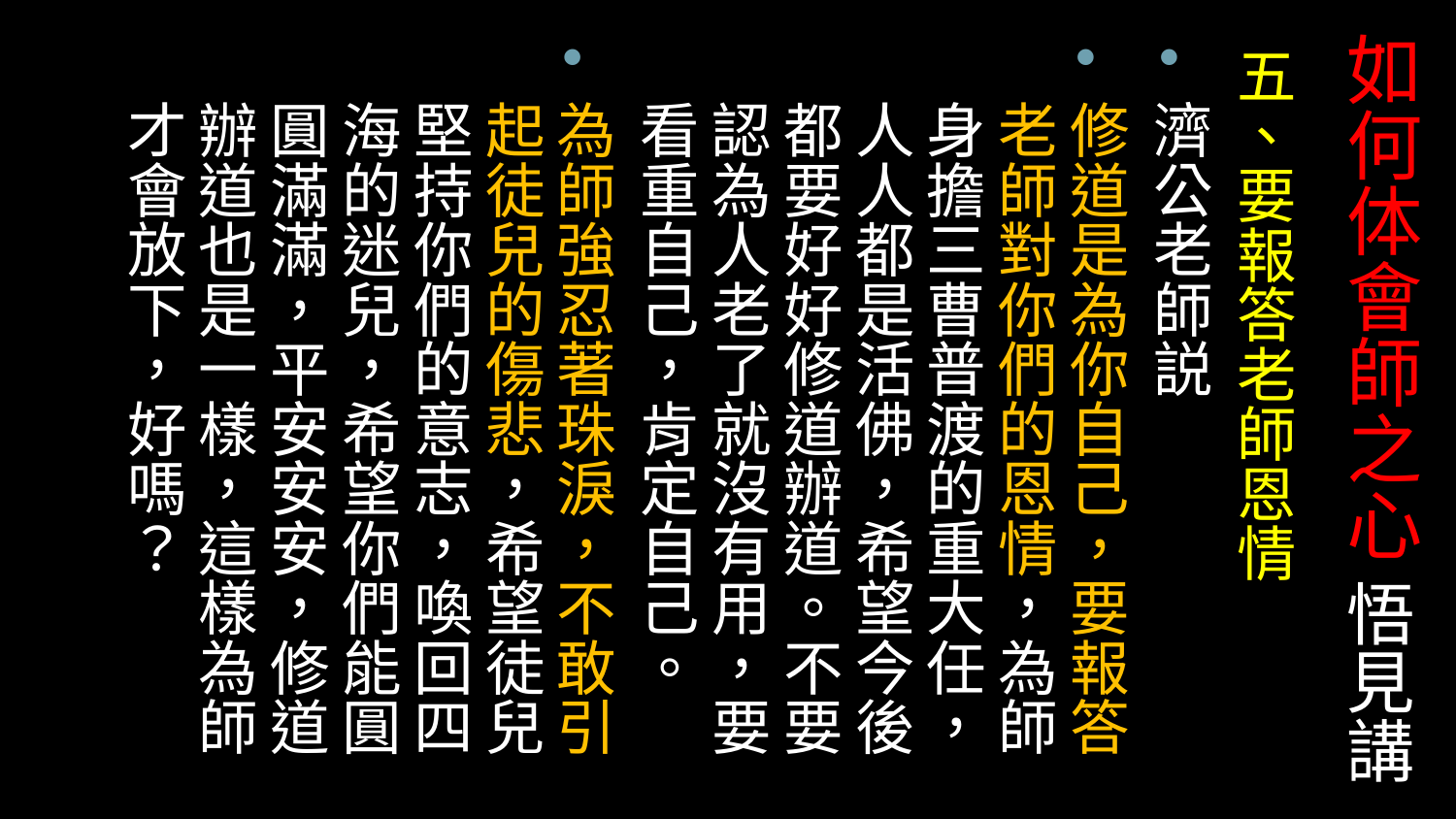

# 如何体會師之心 悟見講
五、要報答老師恩情
濟公老師説
修道是為你自己，要報答老師對你們的恩情，為師身擔三曹普渡的重大任，人人都是活佛，希望今後都要好好修道辦道。不要認為人老了就沒有用，要看重自己，肯定自己。
為師強忍著珠淚，不敢引起徒兒的傷悲，希望徒兒堅持你們的意志，喚回四海的迷兒，希望你們能圓圓滿滿，平安安安，修道辦道也是一樣，這樣為師才會放下，好嗎？